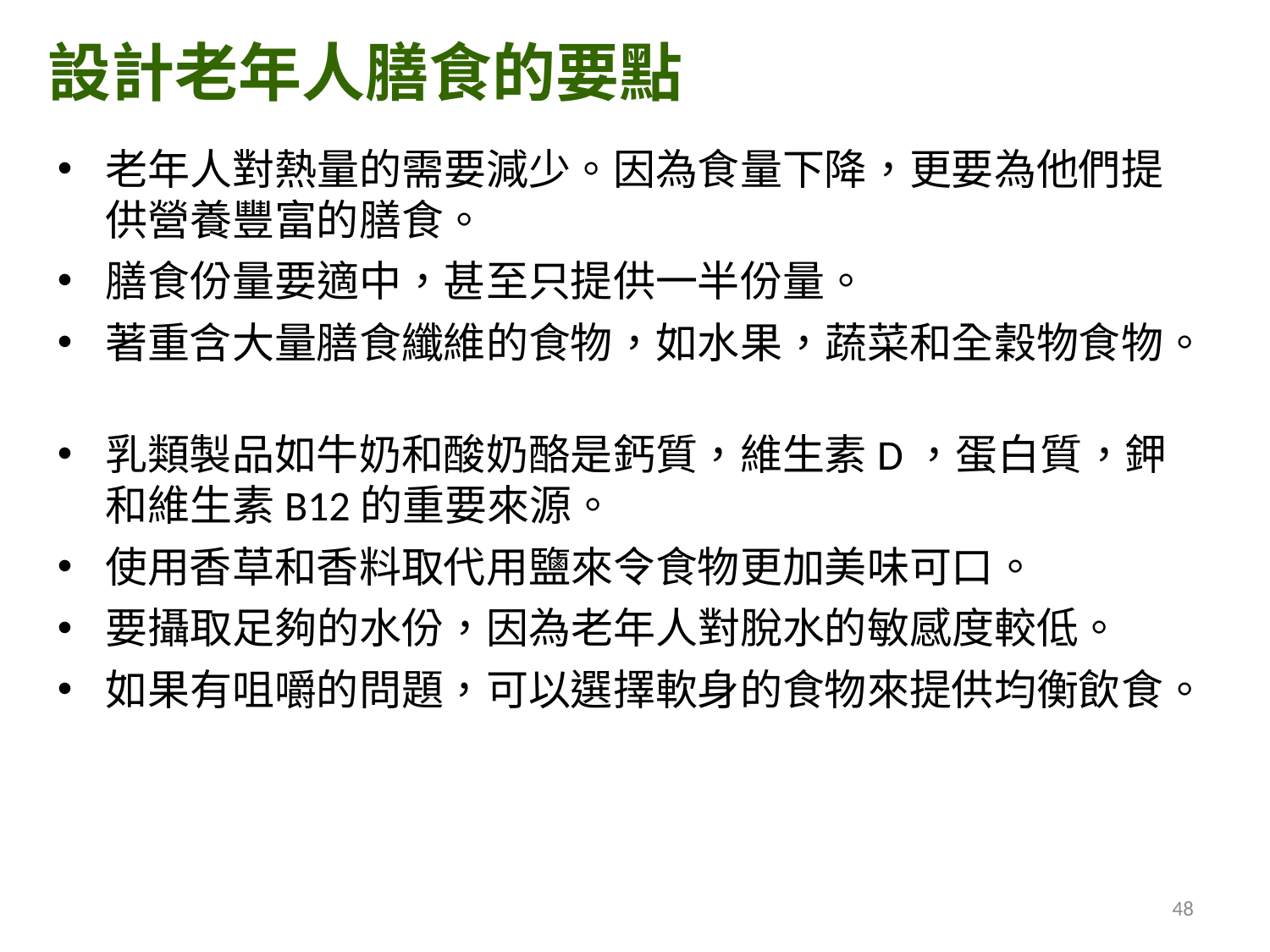

設計老年人膳食的要點
老年人對熱量的需要減少。因為食量下降，更要為他們提供營養豐富的膳食。
膳食份量要適中，甚至只提供一半份量。
著重含大量膳食纖維的食物，如水果，蔬菜和全穀物食物。
乳類製品如牛奶和酸奶酪是鈣質，維生素D，蛋白質，鉀和維生素B12的重要來源。
使用香草和香料取代用鹽來令食物更加美味可口。
要攝取足夠的水份，因為老年人對脫水的敏感度較低。
如果有咀嚼的問題，可以選擇軟身的食物來提供均衡飲食。
48